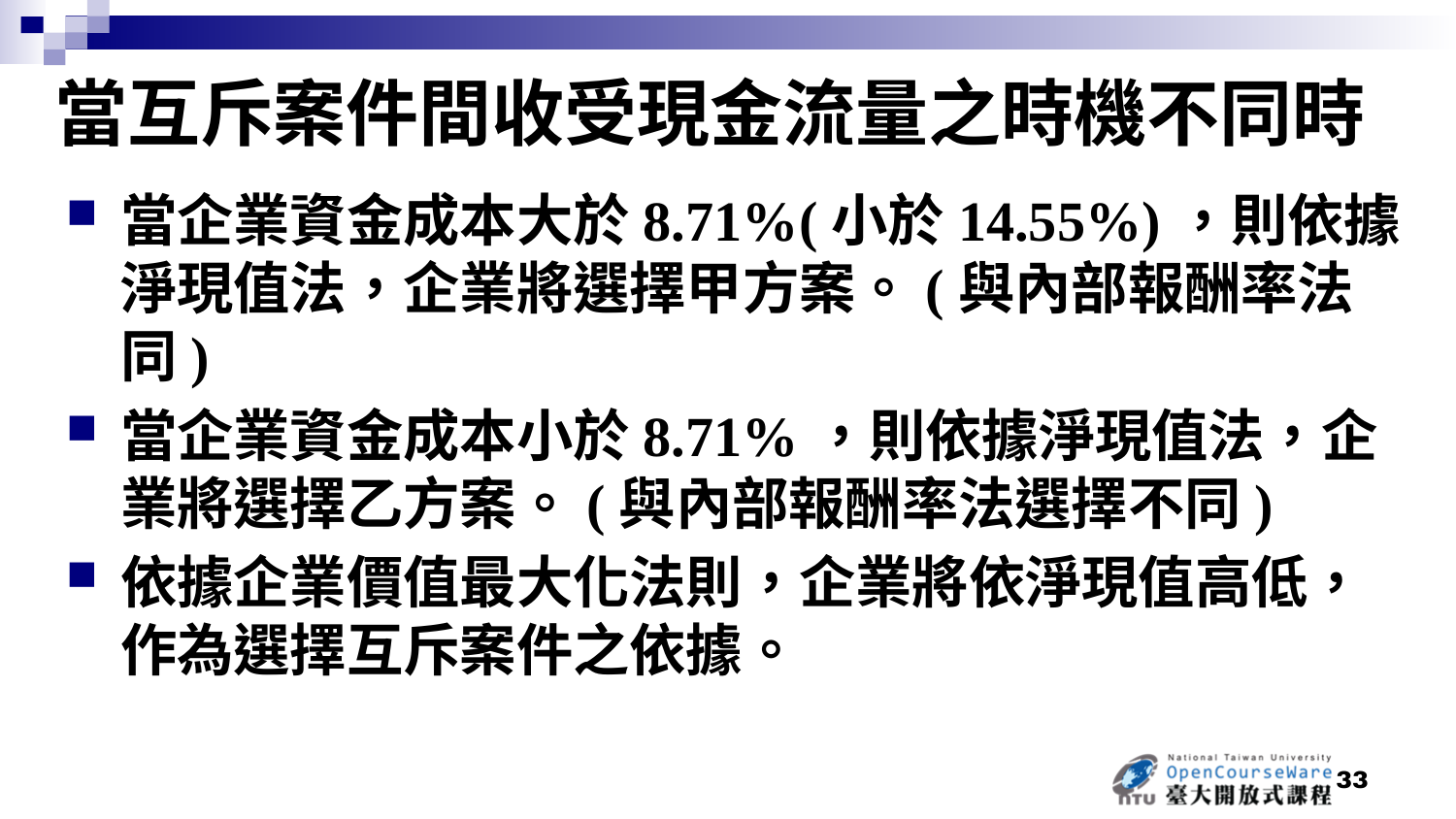

# 當互斥案件間收受現金流量之時機不同時
當企業資金成本大於8.71%(小於14.55%)，則依據淨現值法，企業將選擇甲方案。(與內部報酬率法同)
當企業資金成本小於8.71%，則依據淨現值法，企業將選擇乙方案。(與內部報酬率法選擇不同)
依據企業價值最大化法則，企業將依淨現值高低，作為選擇互斥案件之依據。

33